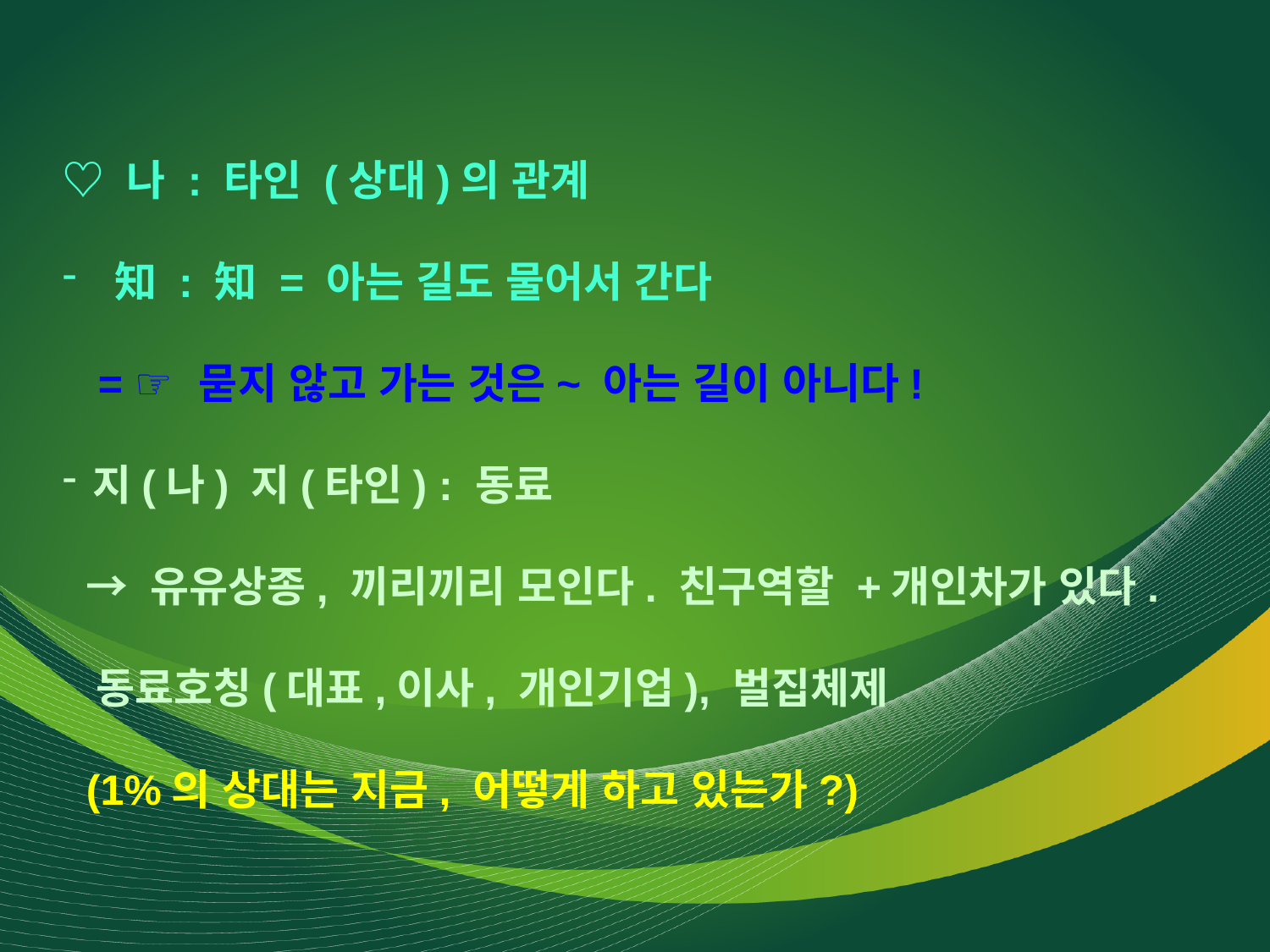

♡ 나 : 타인 (상대)의 관계
 知 : 知 = 아는 길도 물어서 간다
   = ☞ 묻지 않고 가는 것은~ 아는 길이 아니다!
지(나) 지(타인) : 동료
  → 유유상종, 끼리끼리 모인다. 친구역할 +개인차가 있다.
  동료호칭(대표,이사, 개인기업), 벌집체제
  (1%의 상대는 지금, 어떻게 하고 있는가?)